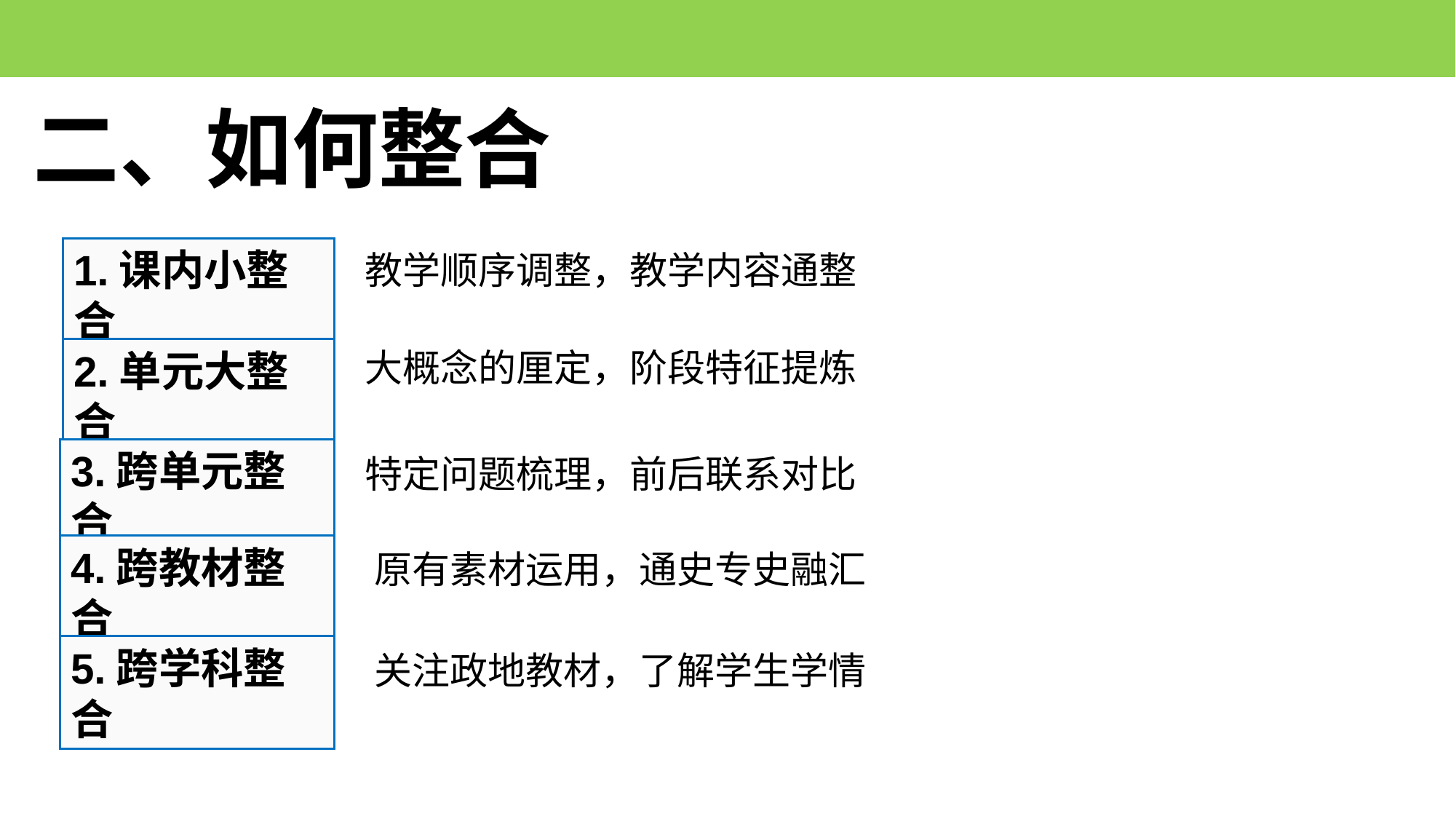

二、如何整合
1.课内小整合
教学顺序调整，教学内容通整
2.单元大整合
大概念的厘定，阶段特征提炼
3.跨单元整合
特定问题梳理，前后联系对比
4.跨教材整合
原有素材运用，通史专史融汇
5.跨学科整合
关注政地教材，了解学生学情